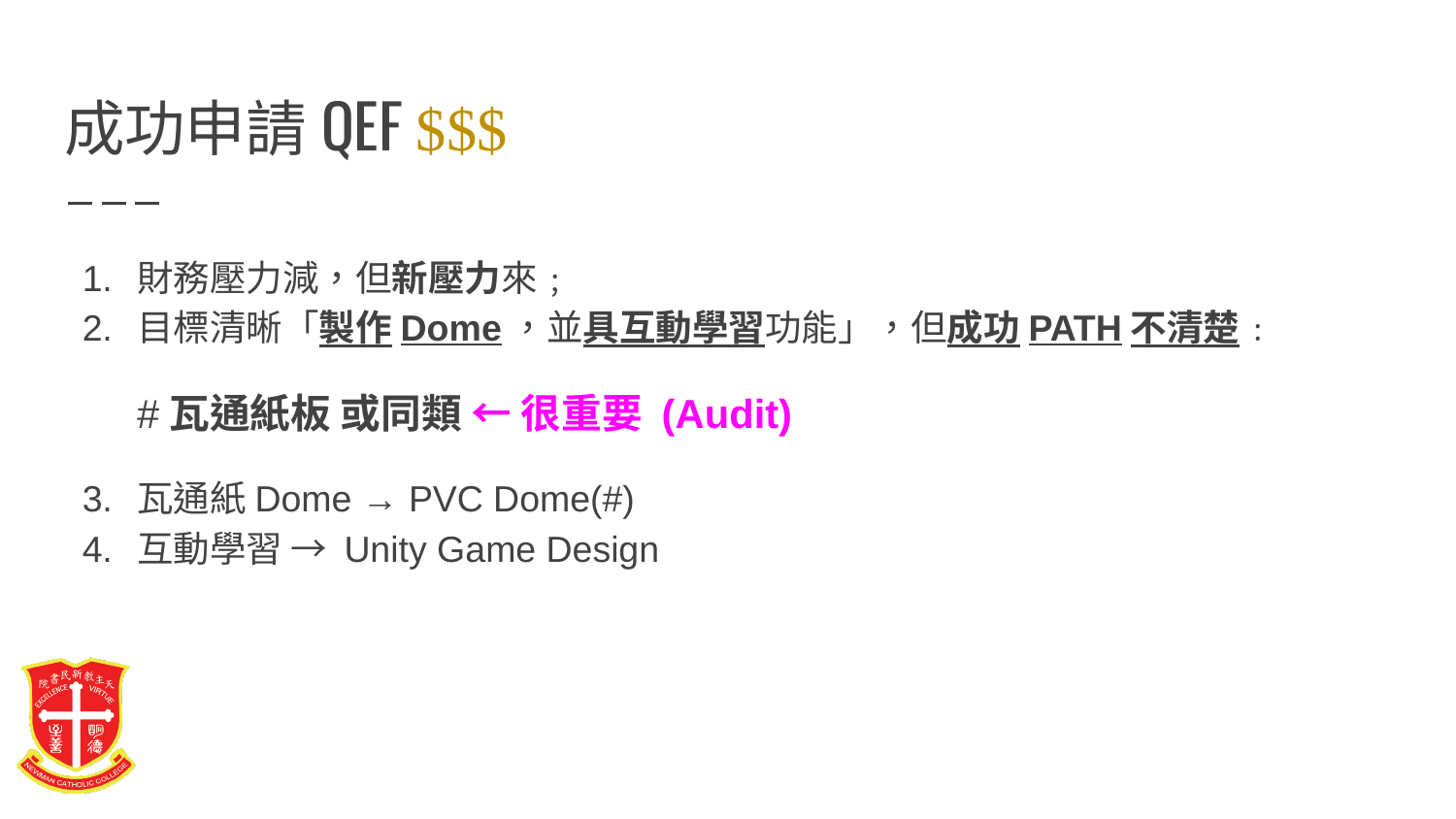

# 成功申請QEF $$$
財務壓力減，但新壓力來﹔
目標清晰「製作Dome，並具互動學習功能」，但成功PATH不清楚﹕
#瓦通紙板 或同類 ← 很重要 (Audit)
瓦通紙Dome → PVC Dome(#)
互動學習 → Unity Game Design